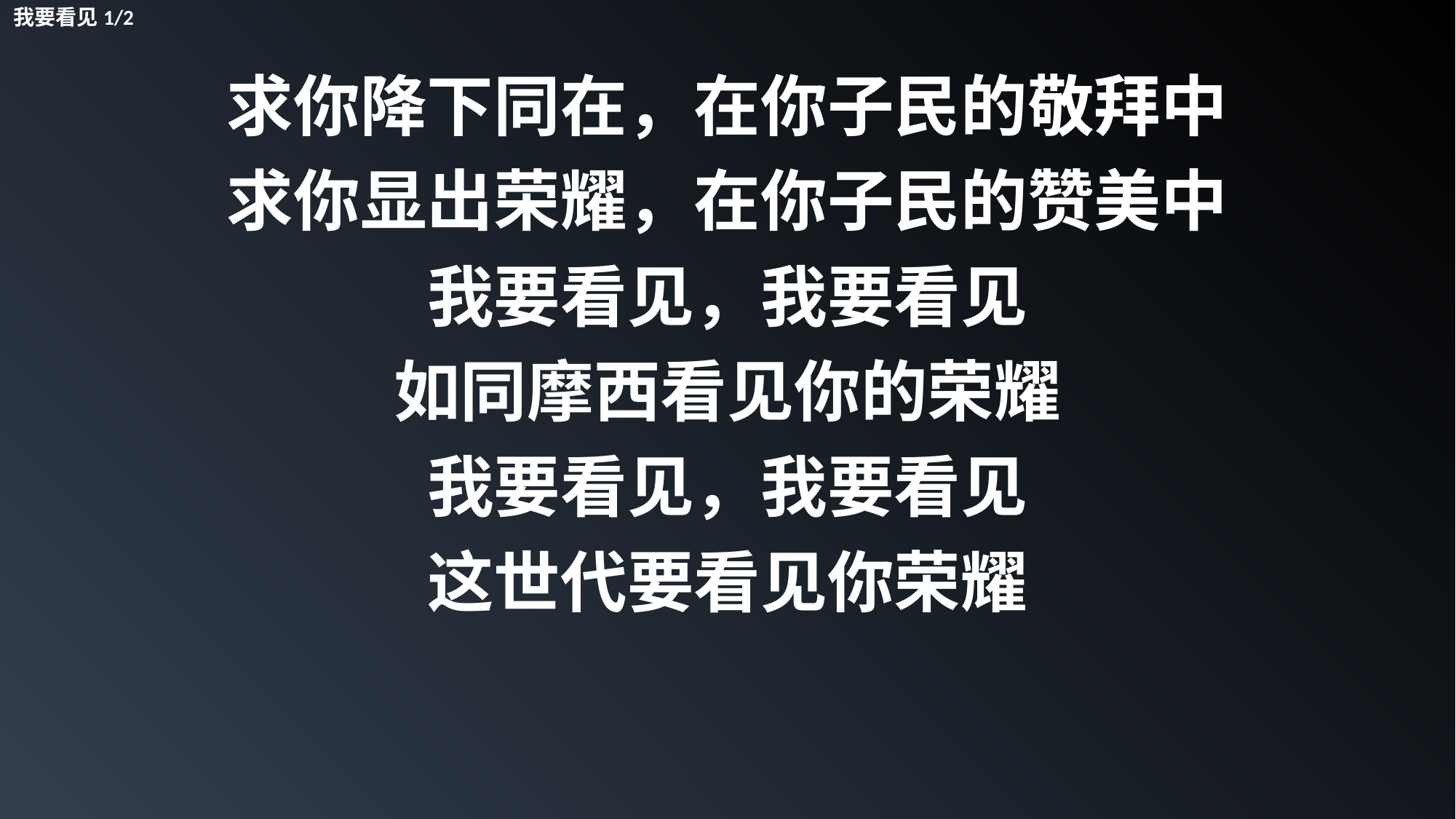

我要看见1/2
求你降下同在，在你子民的敬拜中
求你显出荣耀，在你子民的赞美中
我要看见，我要看见
如同摩西看见你的荣耀
我要看见，我要看见
这世代要看见你荣耀